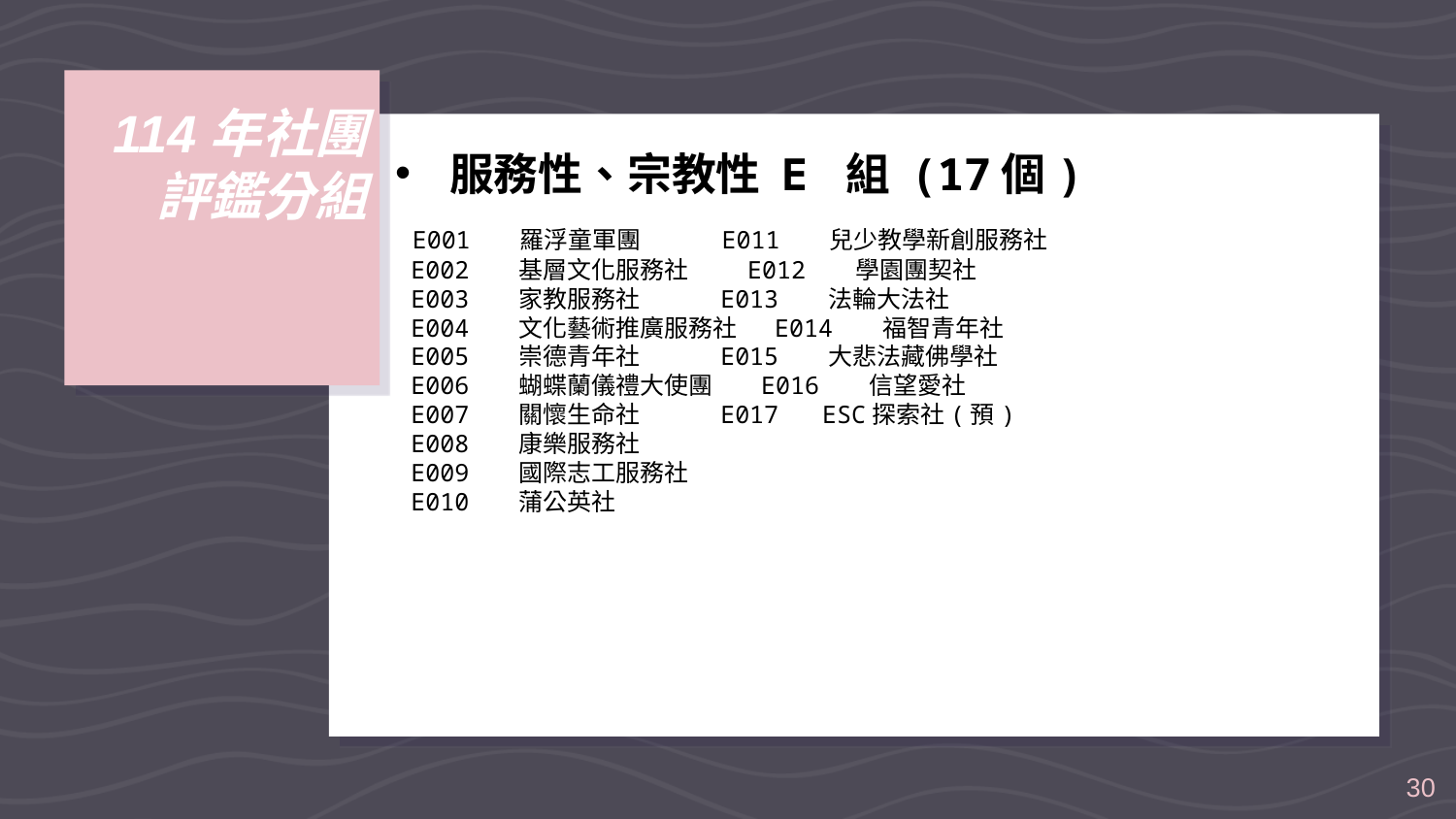

# 114年社團 評鑑分組
服務性、宗教性 E 組 (17個)

  E001   羅浮童軍團              E011   兒少教學新創服務社
 E002   基層文化服務社          E012   學園團契社
 E003   家教服務社              E013   法輪大法社
 E004   文化藝術推廣服務社      E014   福智青年社
 E005   崇德青年社              E015   大悲法藏佛學社
 E006   蝴蝶蘭儀禮大使團        E016   信望愛社
 E007   關懷生命社              E017   ESC探索社(預)
 E008   康樂服務社
 E009   國際志工服務社
 E010   蒲公英社
30